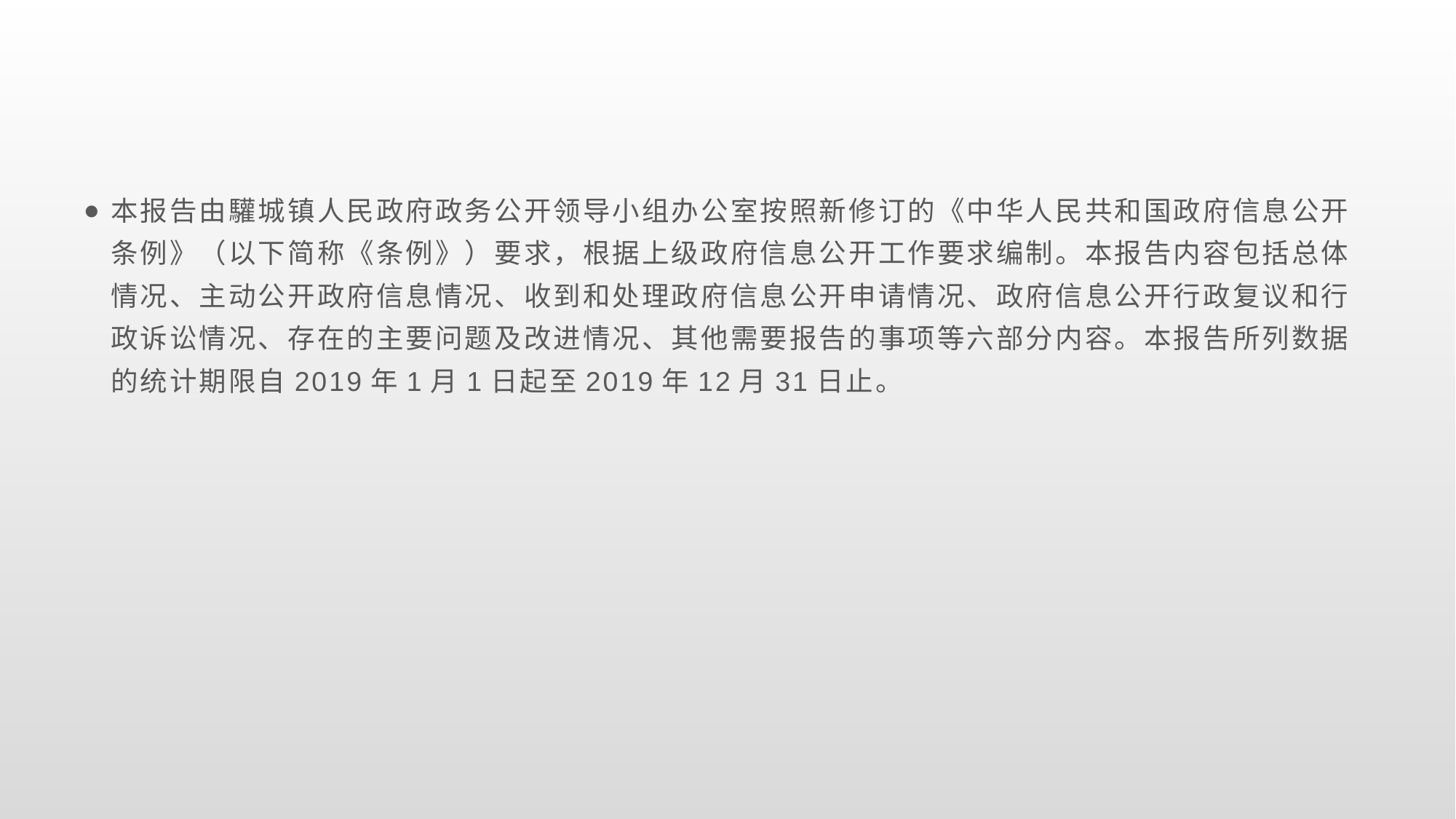

#
本报告由驩城镇人民政府政务公开领导小组办公室按照新修订的《中华人民共和国政府信息公开条例》（以下简称《条例》）要求，根据上级政府信息公开工作要求编制。本报告内容包括总体情况、主动公开政府信息情况、收到和处理政府信息公开申请情况、政府信息公开行政复议和行政诉讼情况、存在的主要问题及改进情况、其他需要报告的事项等六部分内容。本报告所列数据的统计期限自2019年1月1日起至2019年12月31日止。